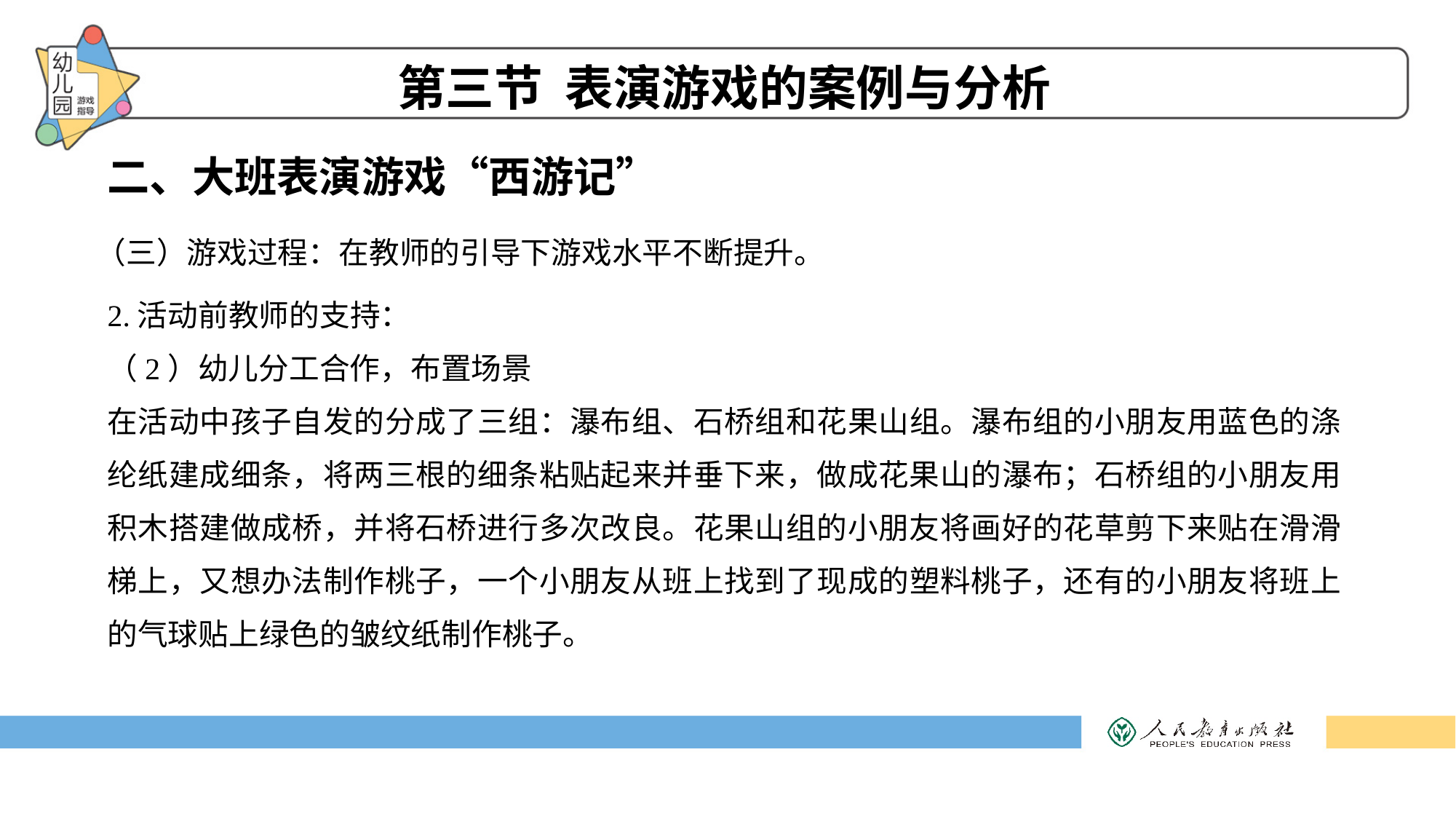

第三节  表演游戏的案例与分析
二、大班表演游戏“西游记”
（三）游戏过程：在教师的引导下游戏水平不断提升。
2.活动前教师的支持：
（2）幼儿分工合作，布置场景
在活动中孩子自发的分成了三组：瀑布组、石桥组和花果山组。瀑布组的小朋友用蓝色的涤纶纸建成细条，将两三根的细条粘贴起来并垂下来，做成花果山的瀑布；石桥组的小朋友用积木搭建做成桥，并将石桥进行多次改良。花果山组的小朋友将画好的花草剪下来贴在滑滑梯上，又想办法制作桃子，一个小朋友从班上找到了现成的塑料桃子，还有的小朋友将班上的气球贴上绿色的皱纹纸制作桃子。